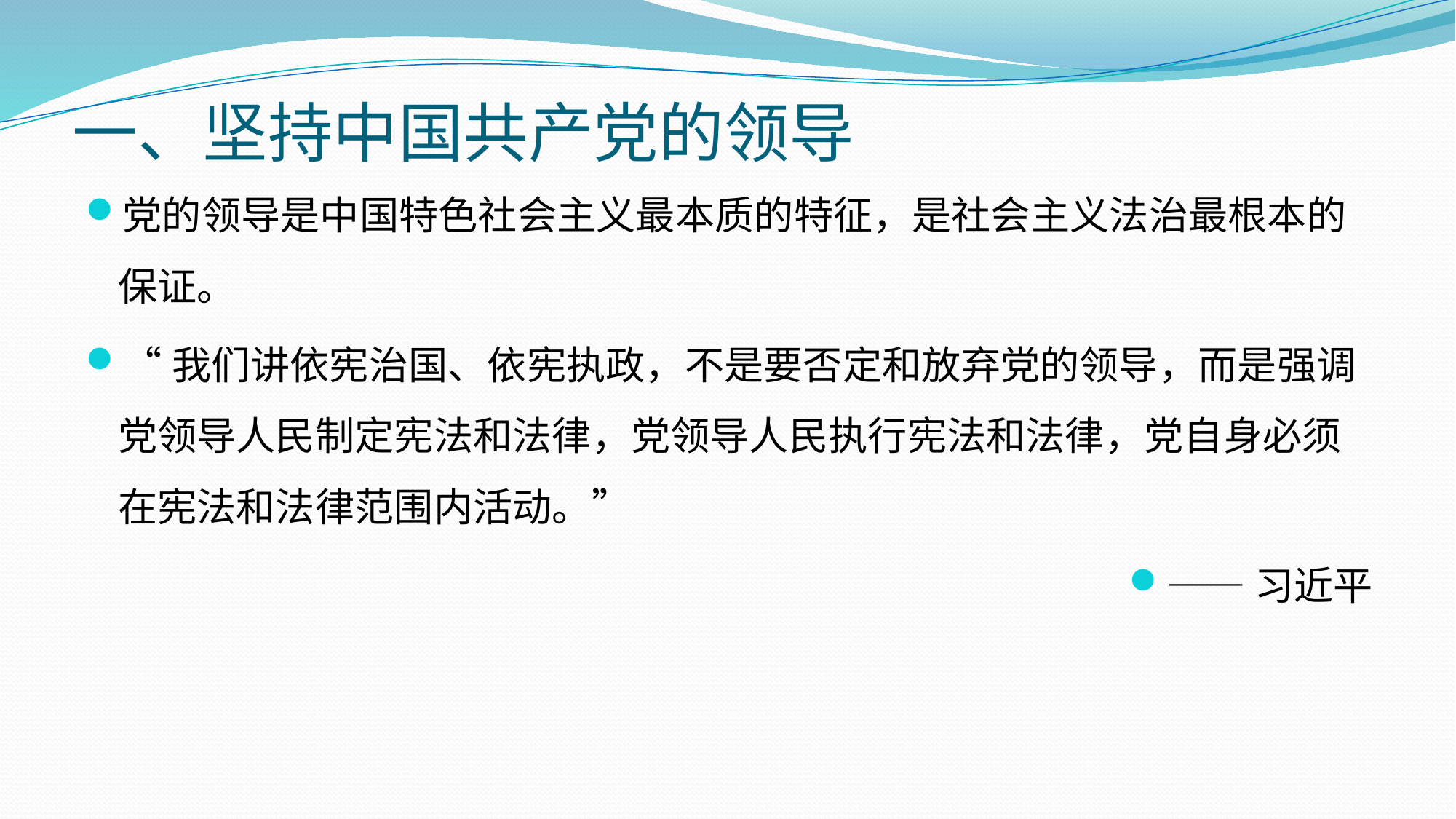

# 一、坚持中国共产党的领导
党的领导是中国特色社会主义最本质的特征，是社会主义法治最根本的保证。
“我们讲依宪治国、依宪执政，不是要否定和放弃党的领导，而是强调党领导人民制定宪法和法律，党领导人民执行宪法和法律，党自身必须在宪法和法律范围内活动。”
——习近平